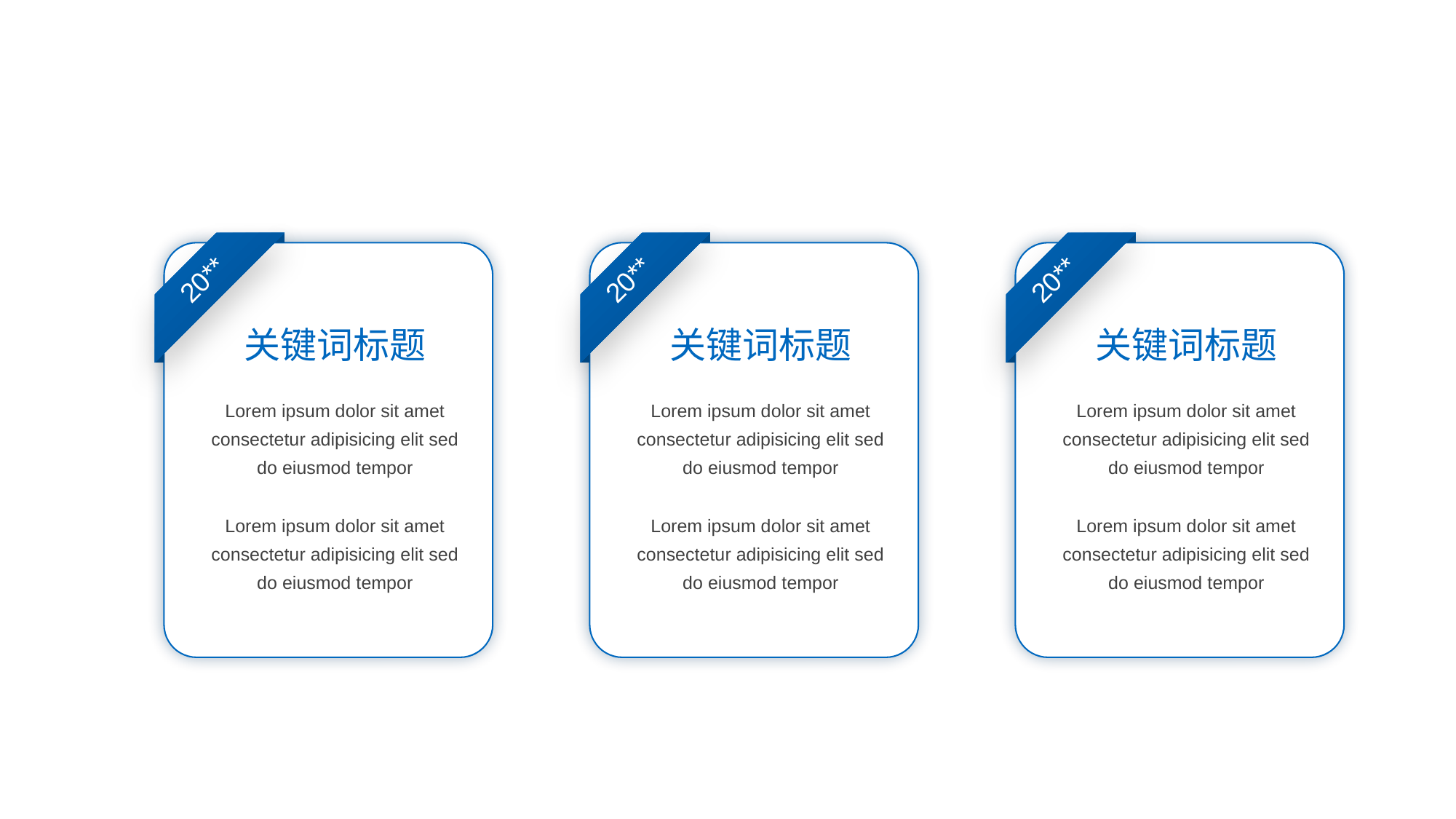

20**

关键词标题
Lorem ipsum dolor sit amet consectetur adipisicing elit sed do eiusmod tempor
Lorem ipsum dolor sit amet consectetur adipisicing elit sed do eiusmod tempor

20**

关键词标题
Lorem ipsum dolor sit amet consectetur adipisicing elit sed do eiusmod tempor
Lorem ipsum dolor sit amet consectetur adipisicing elit sed do eiusmod tempor

20**

关键词标题
Lorem ipsum dolor sit amet consectetur adipisicing elit sed do eiusmod tempor
Lorem ipsum dolor sit amet consectetur adipisicing elit sed do eiusmod tempor